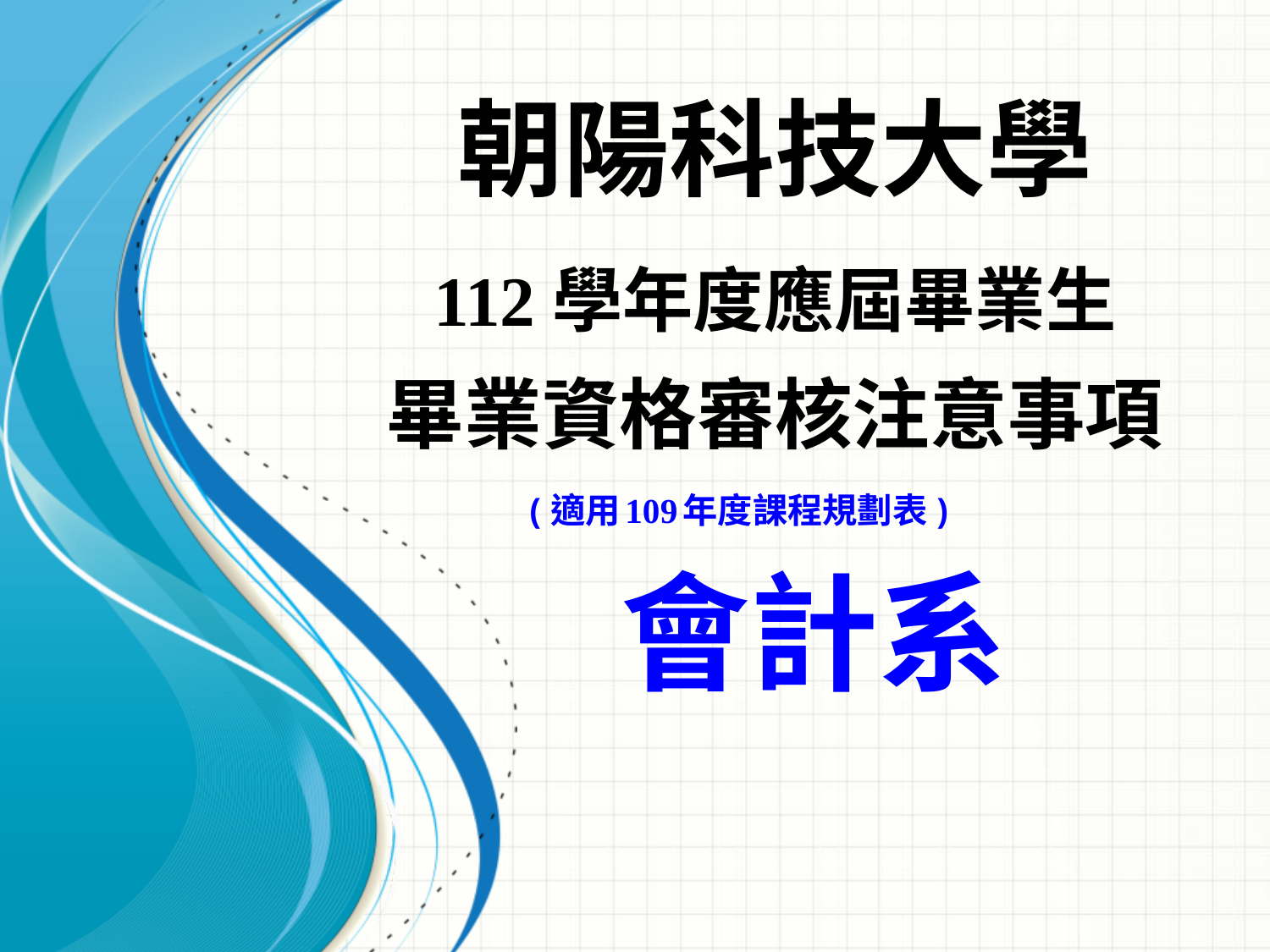

# 朝陽科技大學 112學年度應屆畢業生 畢業資格審核注意事項 　會計系
　　　 (適用109年度課程規劃表)